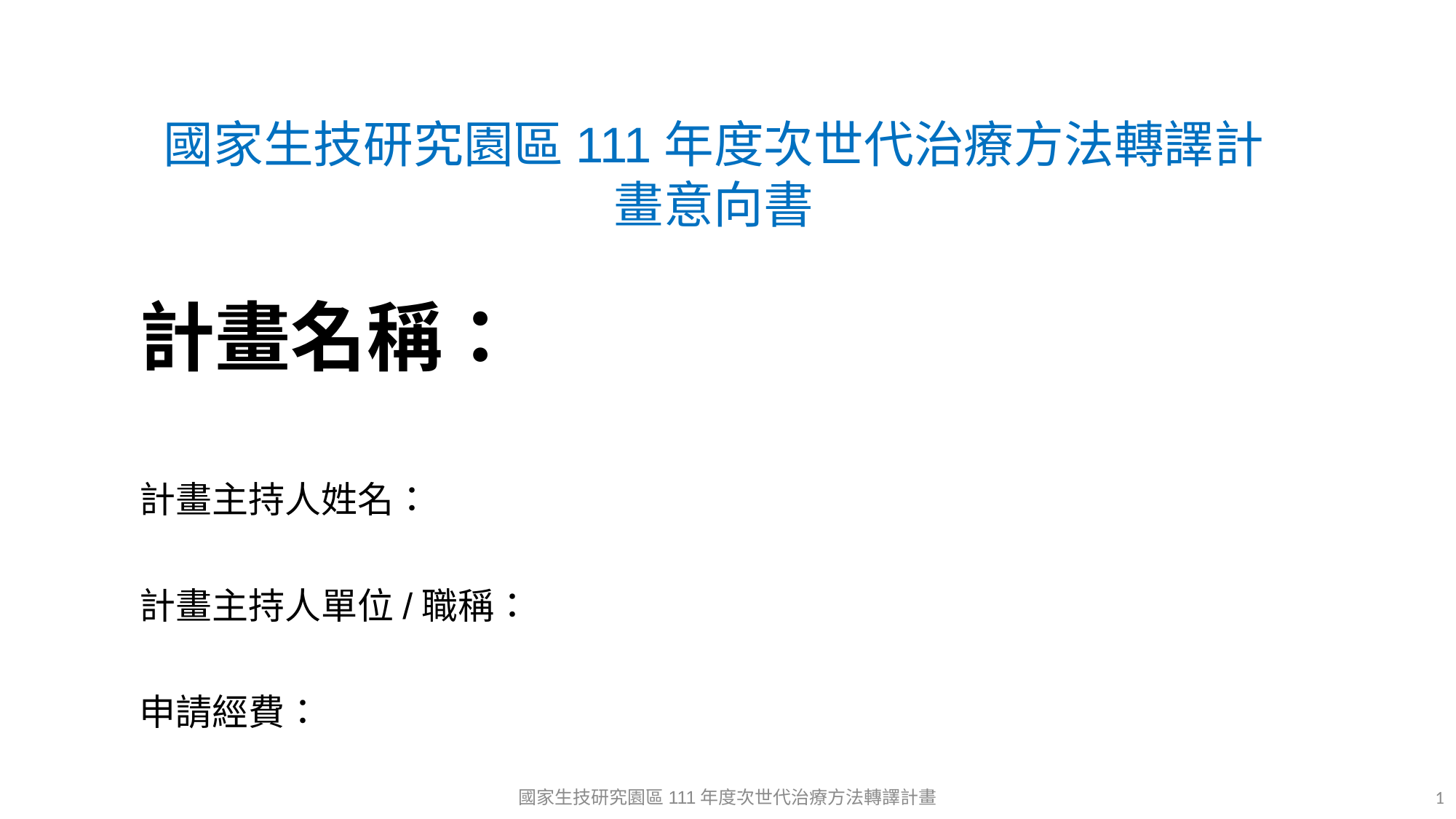

# 國家生技研究園區111年度次世代治療方法轉譯計畫意向書
計畫名稱：
計畫主持人姓名：

計畫主持人單位/職稱：

申請經費：
國家生技研究園區111年度次世代治療方法轉譯計畫
1